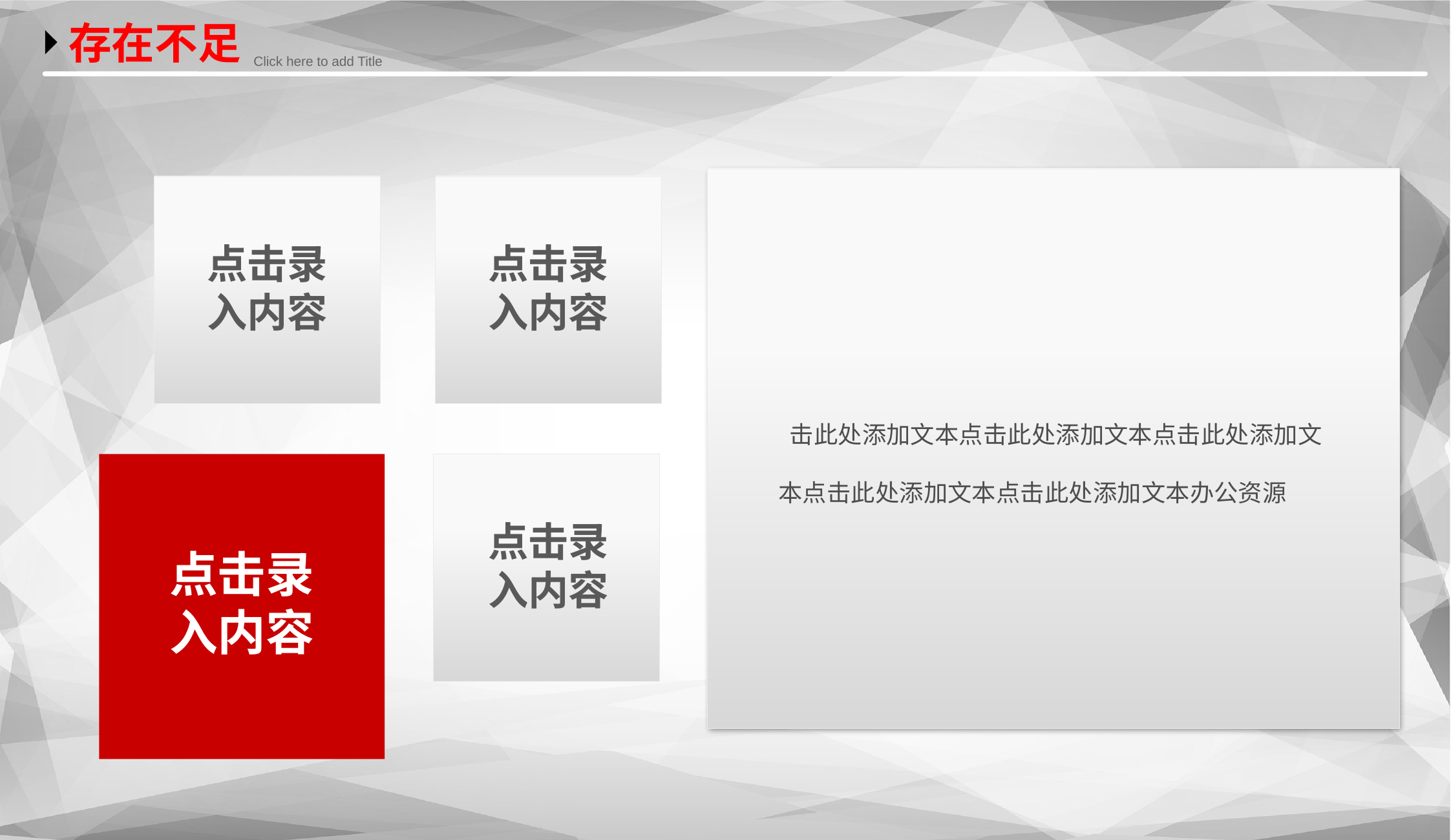

存在不足

  Click here to add Title

 击此处添加文本点击此处添加文本点击此处添加文本点击此处添加文本点击此处添加文本办公资源

点击录
入内容

点击录
入内容

点击录
入内容

点击录
入内容